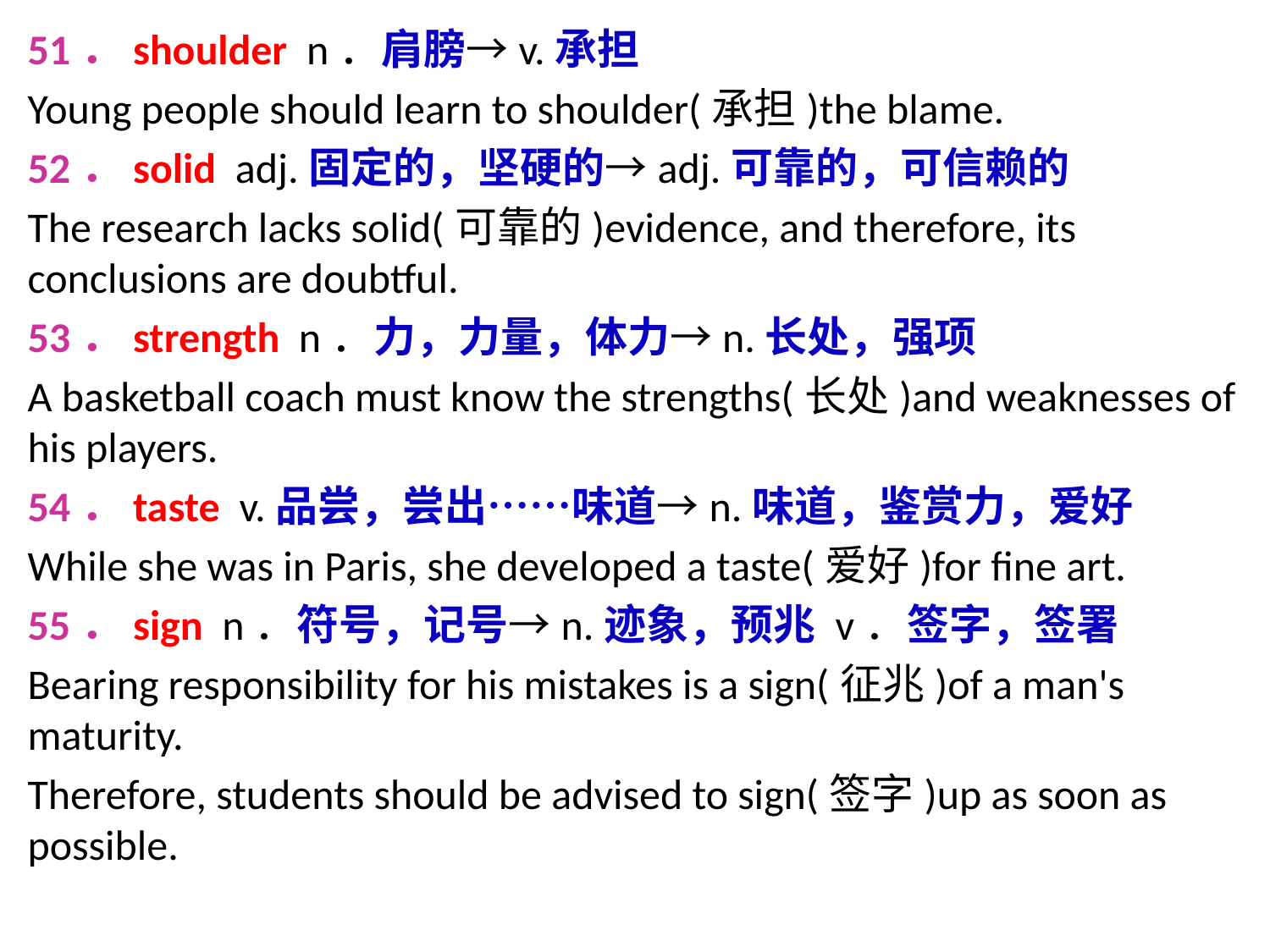

51．shoulder  n．肩膀→v.承担
Young people should learn to shoulder(承担)the blame.
52．solid  adj.固定的，坚硬的→adj.可靠的，可信赖的
The research lacks solid(可靠的)evidence, and therefore, its conclusions are doubtful.
53．strength  n．力，力量，体力→n.长处，强项
A basketball coach must know the strengths(长处)and weaknesses of his players.
54．taste  v.品尝，尝出……味道→n.味道，鉴赏力，爱好
While she was in Paris, she developed a taste(爱好)for fine art.
55．sign  n．符号，记号→n.迹象，预兆 v．签字，签署
Bearing responsibility for his mistakes is a sign(征兆)of a man's maturity.
Therefore, students should be advised to sign(签字)up as soon as possible.